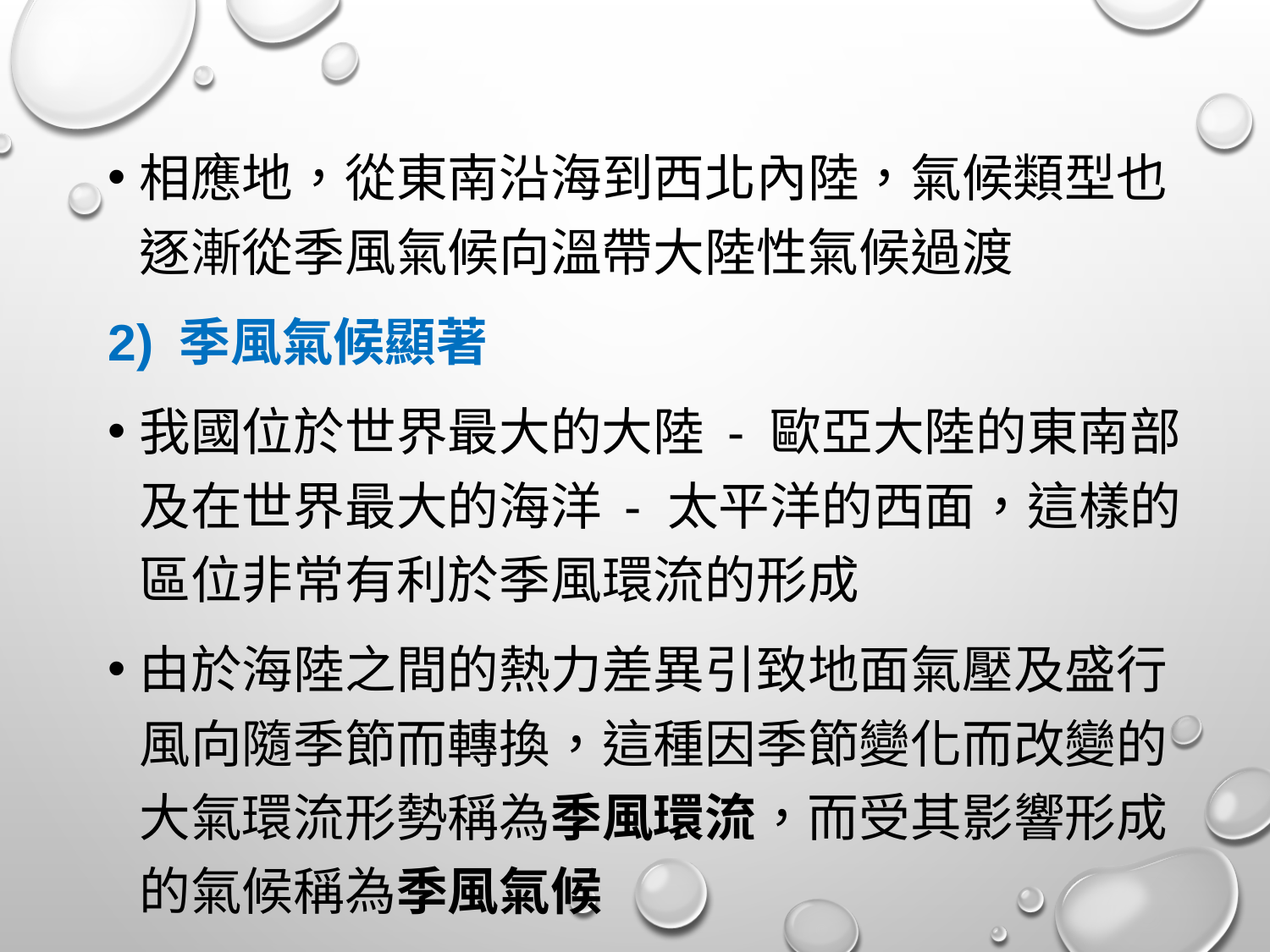

相應地，從東南沿海到西北內陸，氣候類型也逐漸從季風氣候向溫帶大陸性氣候過渡
2) 季風氣候顯著
我國位於世界最大的大陸 - 歐亞大陸的東南部及在世界最大的海洋 - 太平洋的西面，這樣的區位非常有利於季風環流的形成
由於海陸之間的熱力差異引致地面氣壓及盛行風向隨季節而轉換，這種因季節變化而改變的大氣環流形勢稱為季風環流，而受其影響形成的氣候稱為季風氣候